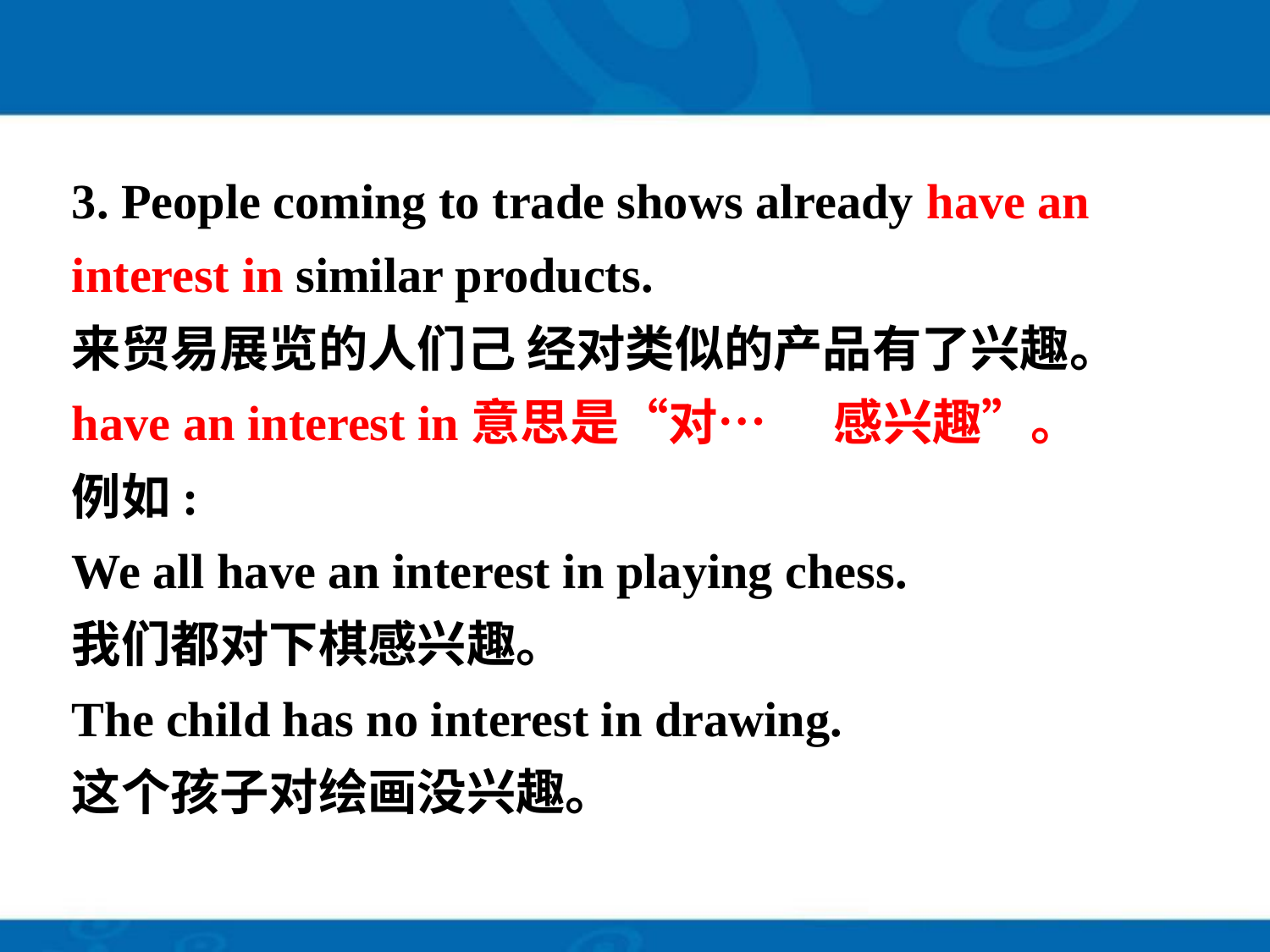

3. People coming to trade shows already have an interest in similar products.
来贸易展览的人们己 经对类似的产品有了兴趣。
have an interest in意思是“对…	感兴趣”。
例如:
We all have an interest in playing chess.
我们都对下棋感兴趣。
The child has no interest in drawing.
这个孩子对绘画没兴趣。